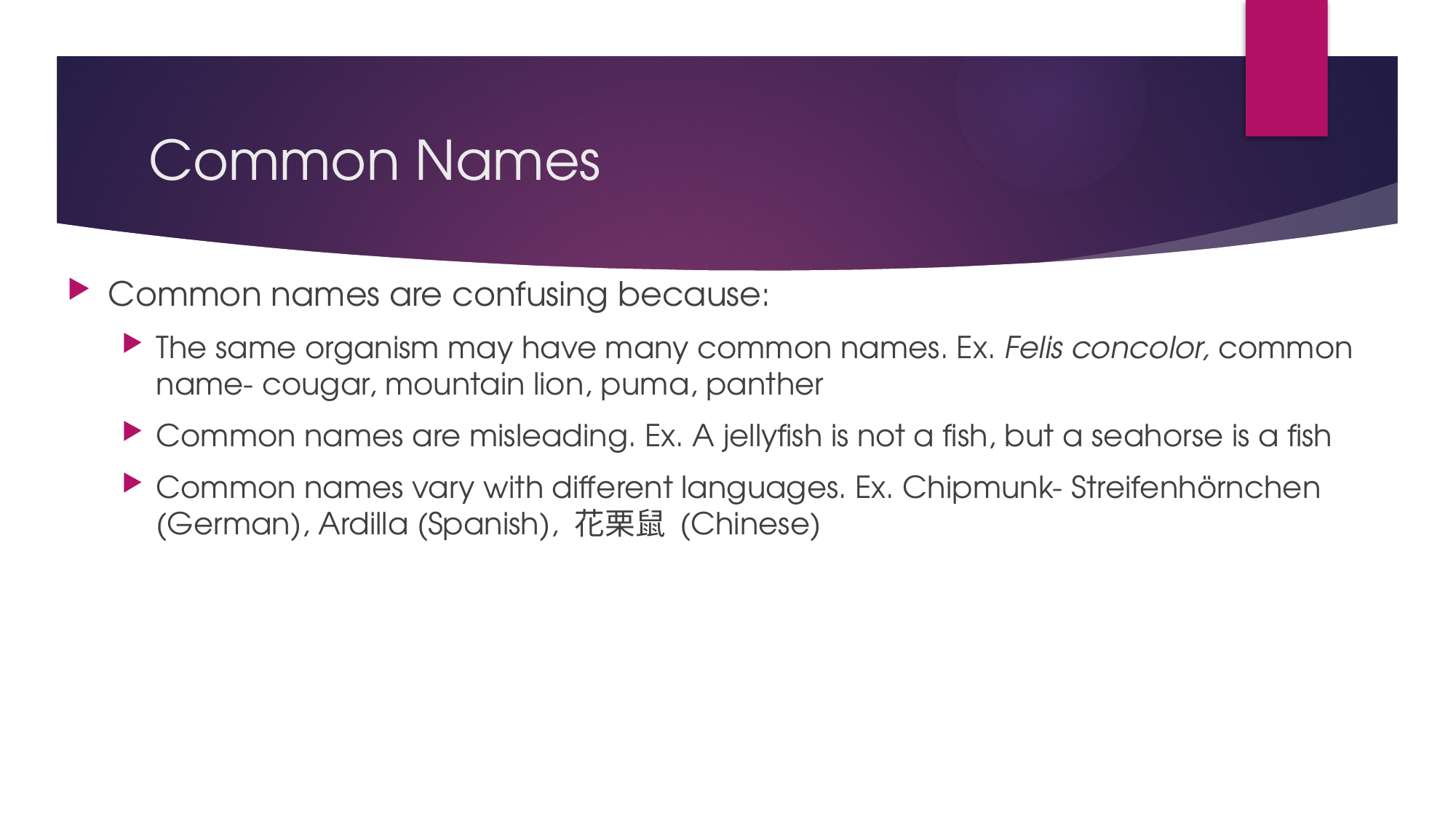

# Common Names
Common names are confusing because:
The same organism may have many common names. Ex. Felis concolor, common name- cougar, mountain lion, puma, panther
Common names are misleading. Ex. A jellyfish is not a fish, but a seahorse is a fish
Common names vary with different languages. Ex. Chipmunk- Streifenhörnchen (German), Ardilla (Spanish), 花栗鼠 (Chinese)